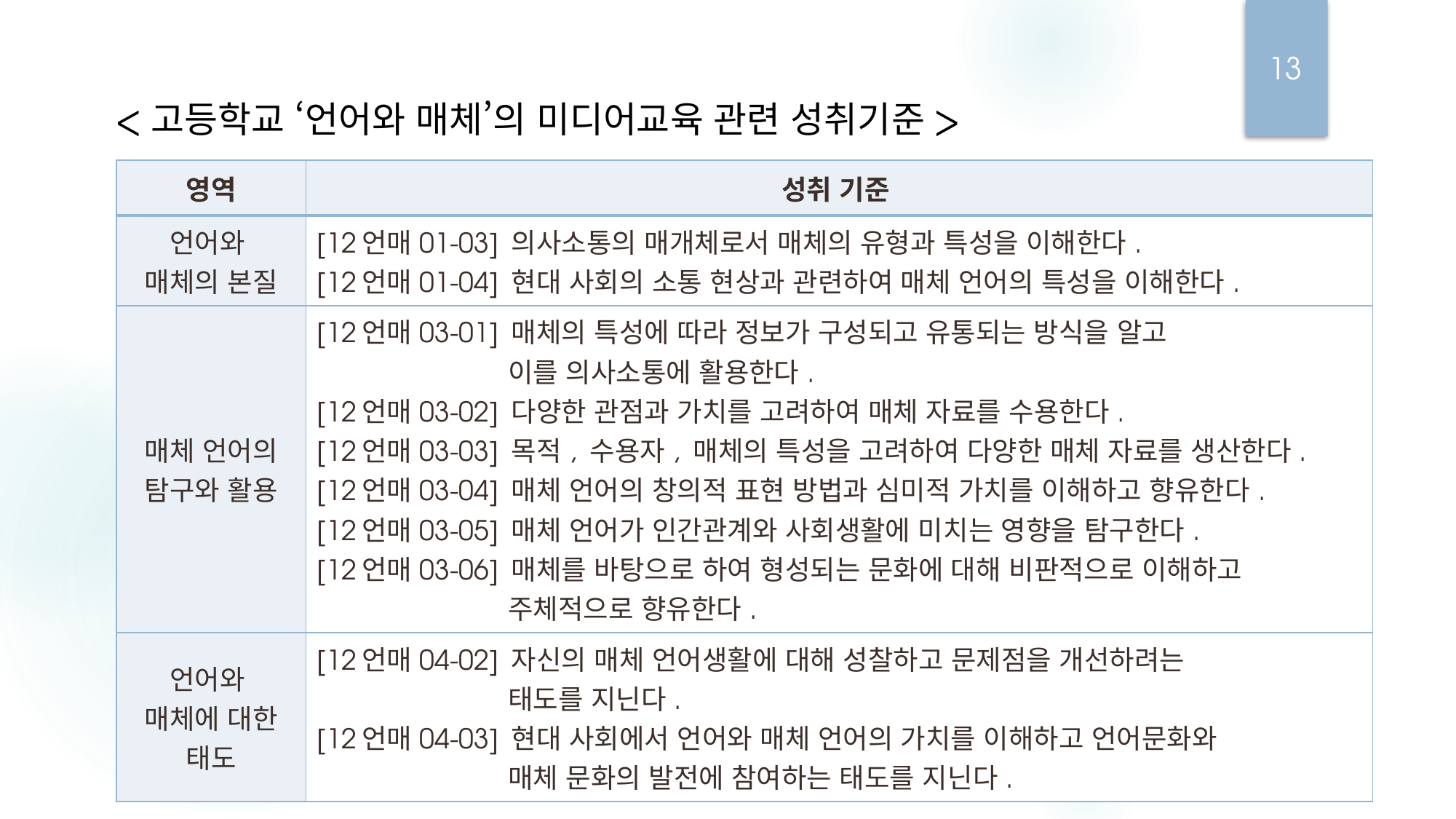

13
<고등학교 ‘언어와 매체’의 미디어교육 관련 성취기준>

| 영역 | 성취 기준 |
| --- | --- |
| 언어와 매체의 본질 | [12언매01-03] 의사소통의 매개체로서 매체의 유형과 특성을 이해한다. [12언매01-04] 현대 사회의 소통 현상과 관련하여 매체 언어의 특성을 이해한다. |
| 매체 언어의 탐구와 활용 | [12언매03-01] 매체의 특성에 따라 정보가 구성되고 유통되는 방식을 알고 이를 의사소통에 활용한다. [12언매03-02] 다양한 관점과 가치를 고려하여 매체 자료를 수용한다. [12언매03-03] 목적, 수용자, 매체의 특성을 고려하여 다양한 매체 자료를 생산한다. [12언매03-04] 매체 언어의 창의적 표현 방법과 심미적 가치를 이해하고 향유한다. [12언매03-05] 매체 언어가 인간관계와 사회생활에 미치는 영향을 탐구한다. [12언매03-06] 매체를 바탕으로 하여 형성되는 문화에 대해 비판적으로 이해하고 주체적으로 향유한다. |
| 언어와 매체에 대한 태도 | [12언매04-02] 자신의 매체 언어생활에 대해 성찰하고 문제점을 개선하려는 태도를 지닌다. [12언매04-03] 현대 사회에서 언어와 매체 언어의 가치를 이해하고 언어문화와 매체 문화의 발전에 참여하는 태도를 지닌다. |